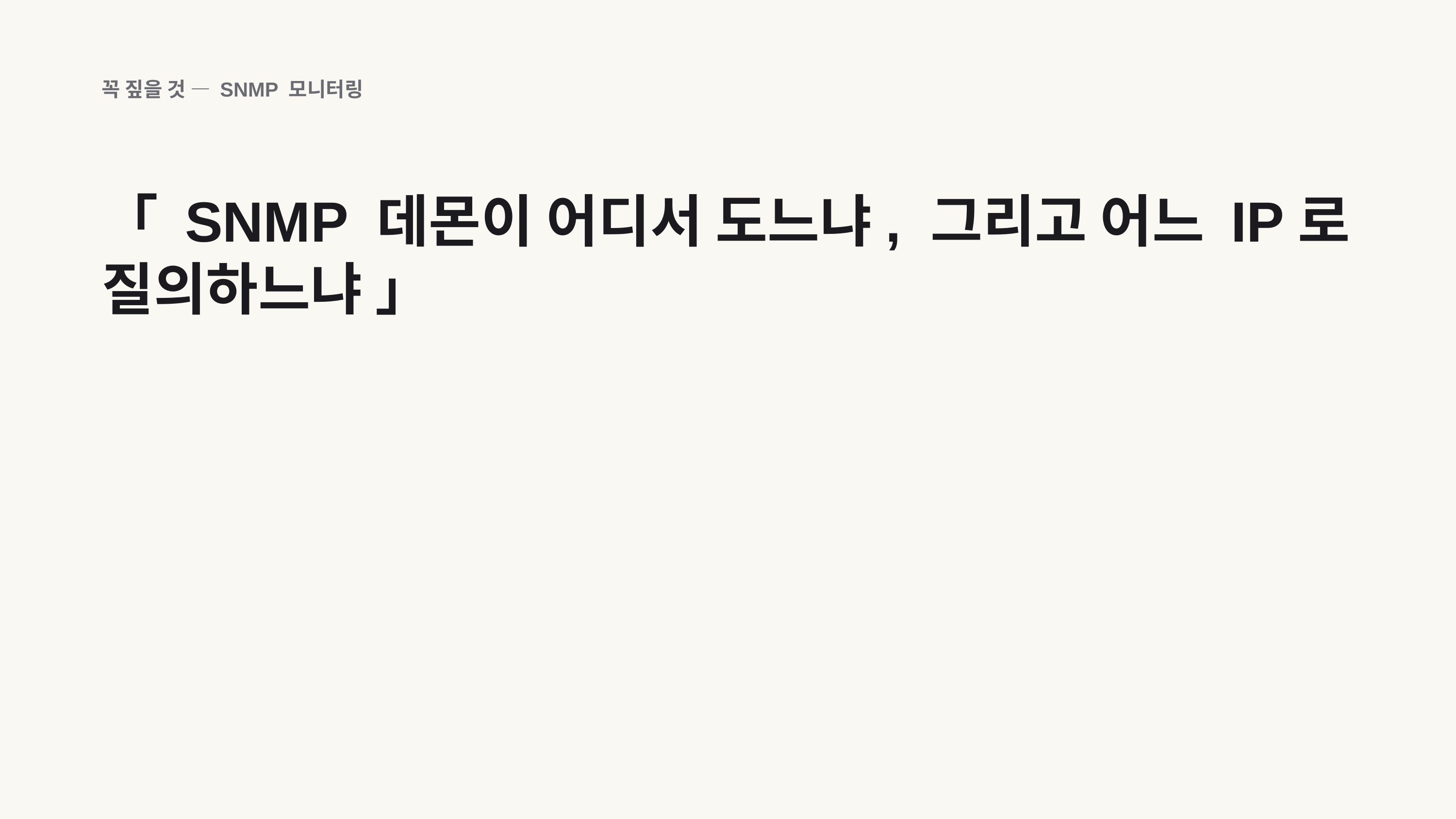

꼭 짚을 것 — SNMP 모니터링
「 SNMP 데몬이 어디서 도느냐, 그리고 어느 IP로 질의하느냐 」